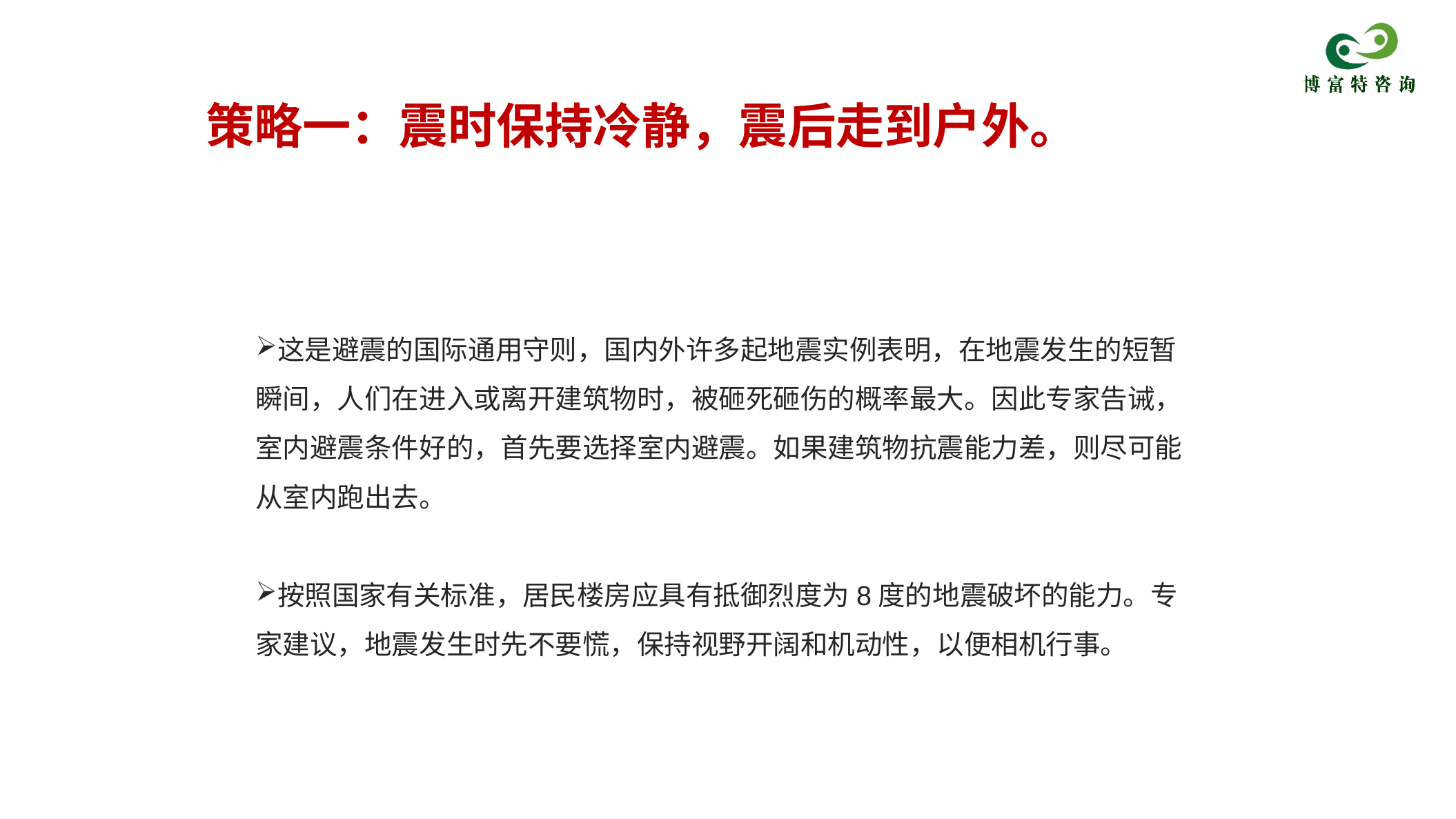

# 策略一：震时保持冷静，震后走到户外。
这是避震的国际通用守则，国内外许多起地震实例表明，在地震发生的短暂瞬间，人们在进入或离开建筑物时，被砸死砸伤的概率最大。因此专家告诫，室内避震条件好的，首先要选择室内避震。如果建筑物抗震能力差，则尽可能从室内跑出去。

按照国家有关标准，居民楼房应具有抵御烈度为8度的地震破坏的能力。专家建议，地震发生时先不要慌，保持视野开阔和机动性，以便相机行事。